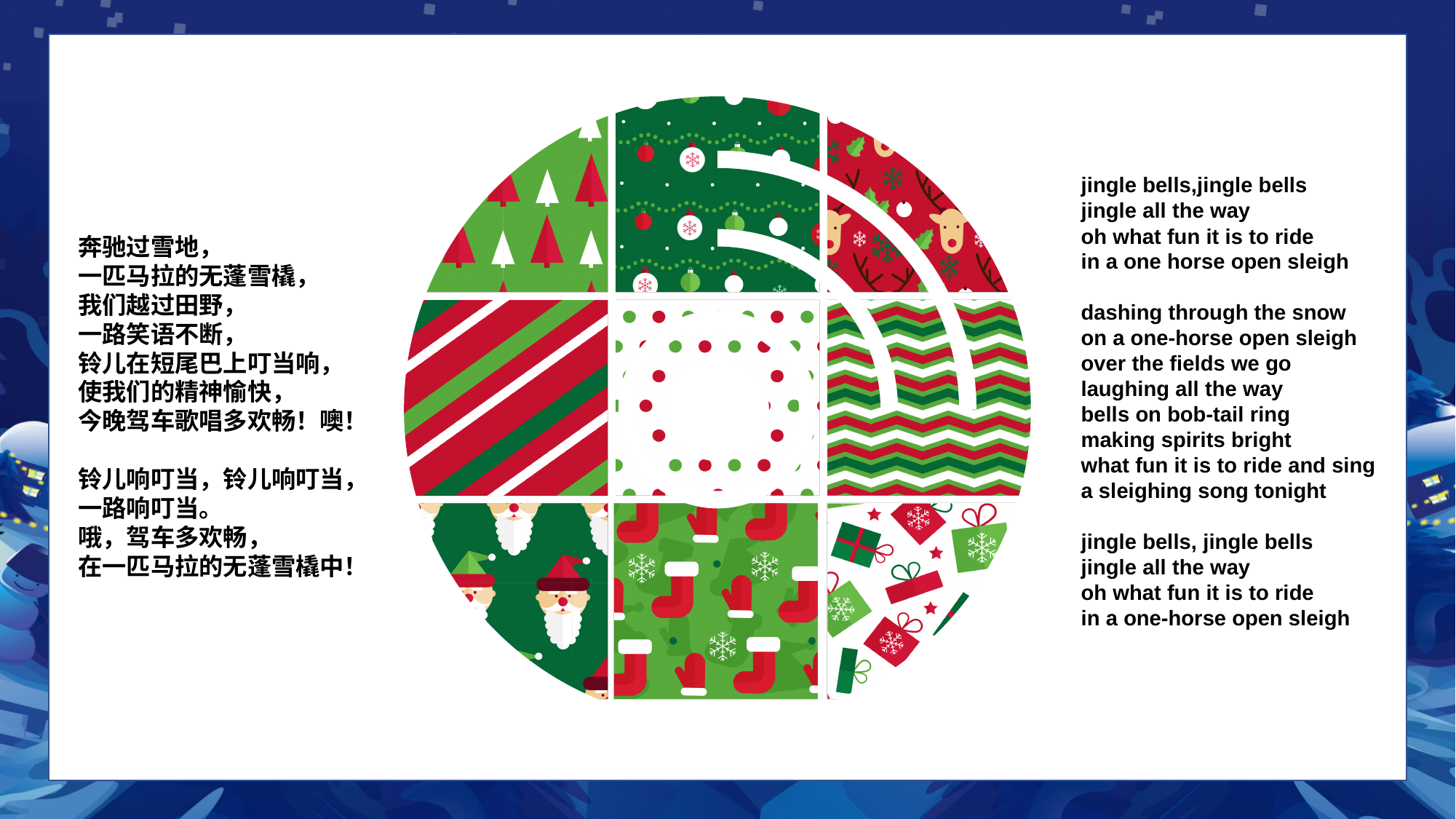

jingle bells,jingle bells
jingle all the way
oh what fun it is to ride
in a one horse open sleigh

dashing through the snow
on a one-horse open sleigh
over the fields we go
laughing all the way
bells on bob-tail ring
making spirits bright
what fun it is to ride and sing
a sleighing song tonight

jingle bells, jingle bells
jingle all the way
oh what fun it is to ride
in a one-horse open sleigh

奔驰过雪地，
一匹马拉的无蓬雪橇，
我们越过田野，
一路笑语不断，
铃儿在短尾巴上叮当响，
使我们的精神愉快，
今晚驾车歌唱多欢畅！噢！

铃儿响叮当，铃儿响叮当，
一路响叮当。
哦，驾车多欢畅，
在一匹马拉的无蓬雪橇中！